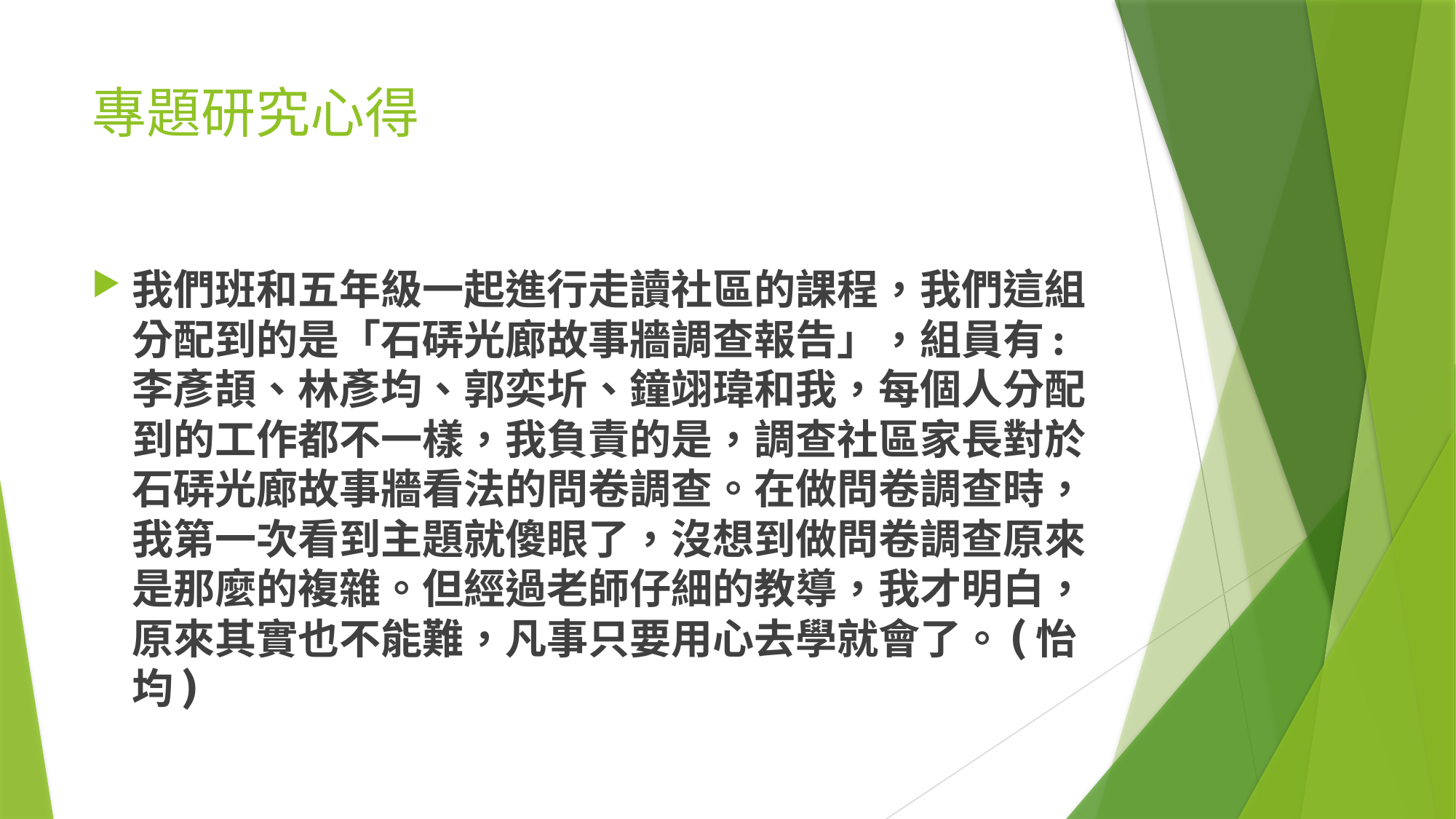

# 專題研究心得
我們班和五年級一起進行走讀社區的課程，我們這組分配到的是「石硦光廊故事牆調查報告」，組員有:李彥頡、林彥均、郭奕圻、鐘翊瑋和我，每個人分配到的工作都不一樣，我負責的是，調查社區家長對於石硦光廊故事牆看法的問卷調查。在做問卷調查時，我第一次看到主題就傻眼了，沒想到做問卷調查原來是那麼的複雜。但經過老師仔細的教導，我才明白，原來其實也不能難，凡事只要用心去學就會了。(怡均)